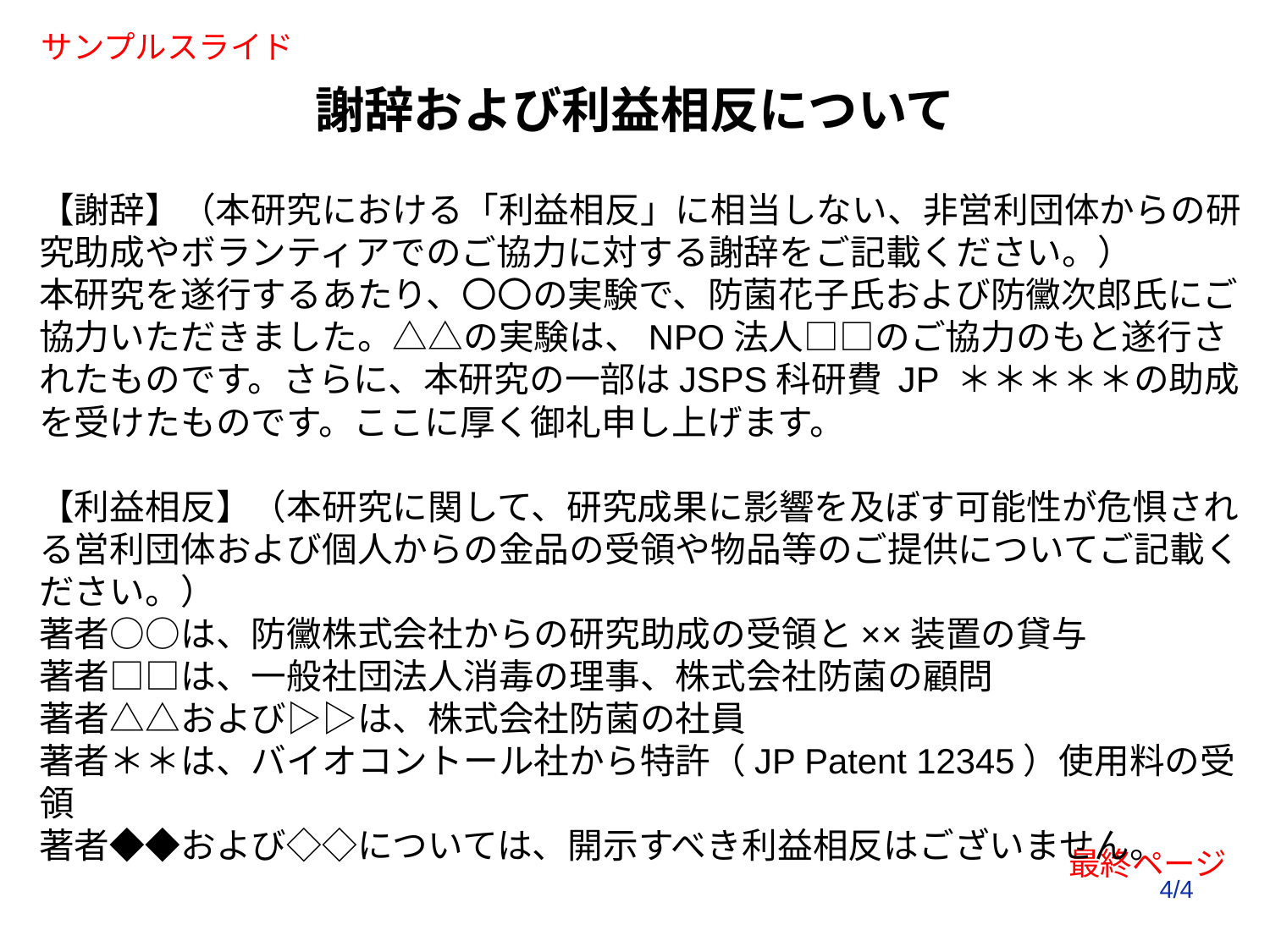

サンプルスライド
謝辞および利益相反について
【謝辞】（本研究における「利益相反」に相当しない、非営利団体からの研究助成やボランティアでのご協力に対する謝辞をご記載ください。）
本研究を遂行するあたり、〇〇の実験で、防菌花子氏および防黴次郎氏にご協力いただきました。△△の実験は、NPO法人□□のご協力のもと遂行されたものです。さらに、本研究の一部はJSPS科研費 JP ＊＊＊＊＊の助成を受けたものです。ここに厚く御礼申し上げます。

【利益相反】（本研究に関して、研究成果に影響を及ぼす可能性が危惧される営利団体および個人からの金品の受領や物品等のご提供についてご記載ください。）
著者○○は、防黴株式会社からの研究助成の受領と××装置の貸与
著者□□は、一般社団法人消毒の理事、株式会社防菌の顧問
著者△△および▷▷は、株式会社防菌の社員
著者＊＊は、バイオコントール社から特許（JP Patent 12345）使用料の受領
著者◆◆および◇◇については、開示すべき利益相反はございません。
最終ページ
4/4